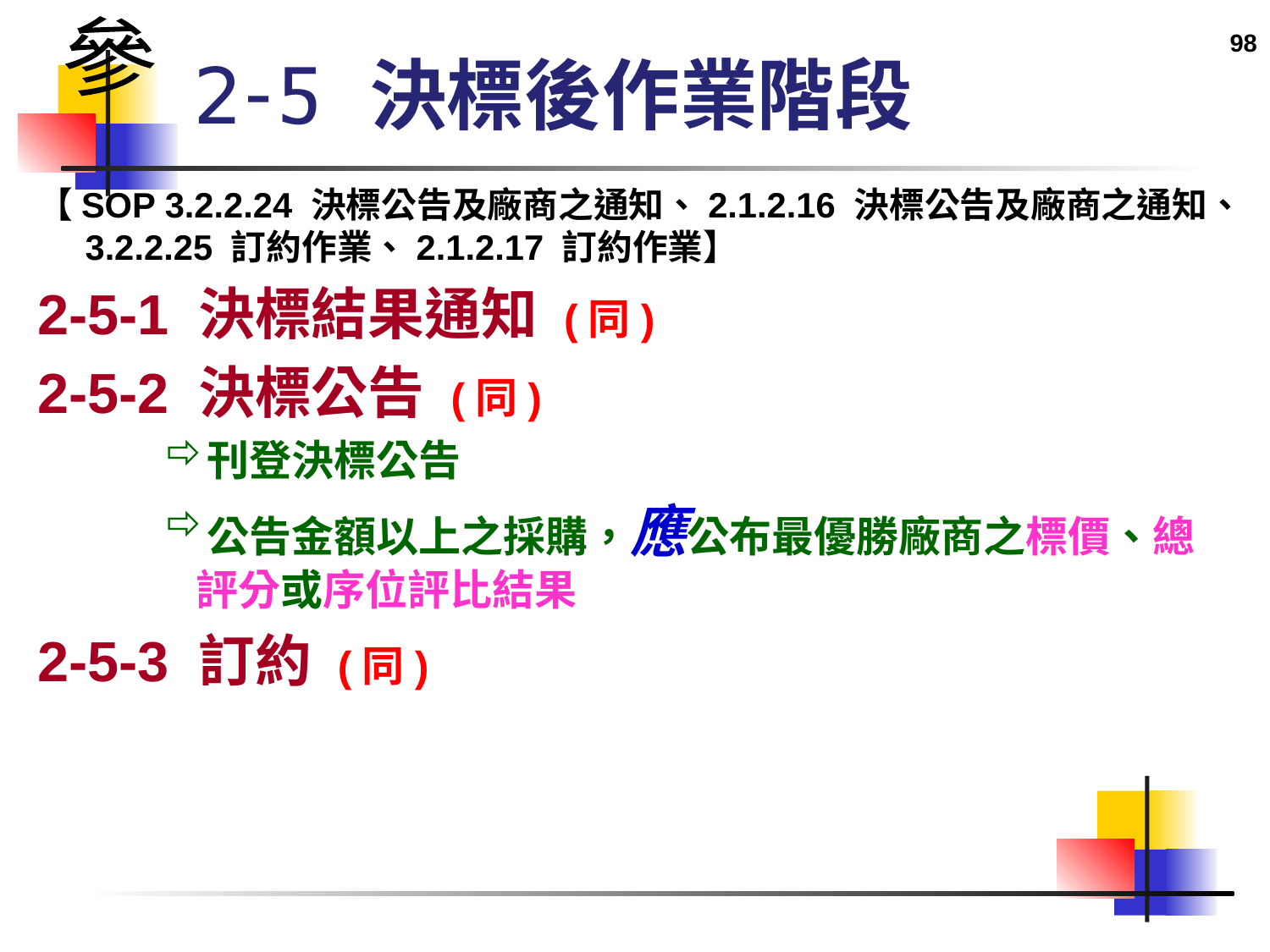

98
參
# 2-5 決標後作業階段
【SOP 3.2.2.24 決標公告及廠商之通知、2.1.2.16 決標公告及廠商之通知、3.2.2.25 訂約作業、2.1.2.17 訂約作業】
2-5-1 決標結果通知 (同)
2-5-2 決標公告 (同)
刊登決標公告
公告金額以上之採購，應公布最優勝廠商之標價、總評分或序位評比結果
2-5-3 訂約 (同)